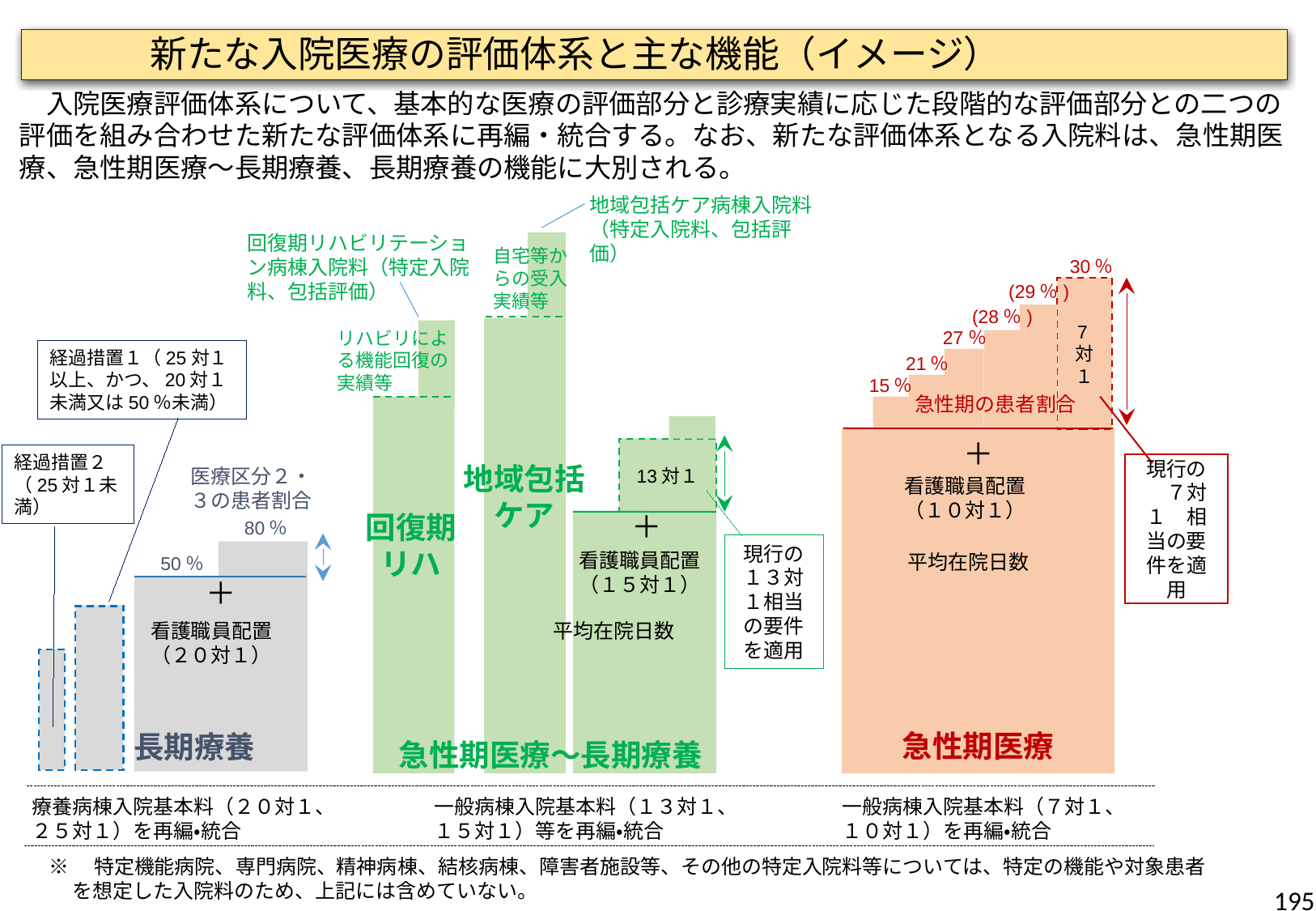

新たな入院医療の評価体系と主な機能（イメージ）
　入院医療評価体系について、基本的な医療の評価部分と診療実績に応じた段階的な評価部分との二つの評価を組み合わせた新たな評価体系に再編・統合する。なお、新たな評価体系となる入院料は、急性期医療、急性期医療～長期療養、長期療養の機能に大別される。
地域包括ケア病棟入院料（特定入院料、包括評価）
回復期リハビリテーション病棟入院料（特定入院料、包括評価）

自宅等からの受入実績等
30％
(29％)
7対１
(28％)

27％
リハビリによる機能回復の実績等

経過措置１（25対１以上、かつ、20対１未満又は50％未満）
21％

15％
急性期の患者割合

＋
13対１
経過措置２（25対１未満）
現行の　７対１　相当の要件を適用
地域包括ケア
医療区分２・３の患者割合
看護職員配置
（１０対１）
＋
回復期リハ
80％

現行の１３対１相当の要件を適用

看護職員配置
（１５対１）
平均在院日数
50％
＋

平均在院日数
看護職員配置
（２０対１）

急性期医療
長期療養
急性期医療～長期療養
一般病棟入院基本料（７対１、１０対１）を再編・統合
一般病棟入院基本料（１３対１、１５対１）等を再編・統合
療養病棟入院基本料（２０対１、２５対１）を再編・統合
※　特定機能病院、専門病院、精神病棟、結核病棟、障害者施設等、その他の特定入院料等については、特定の機能や対象患者を想定した入院料のため、上記には含めていない。
195